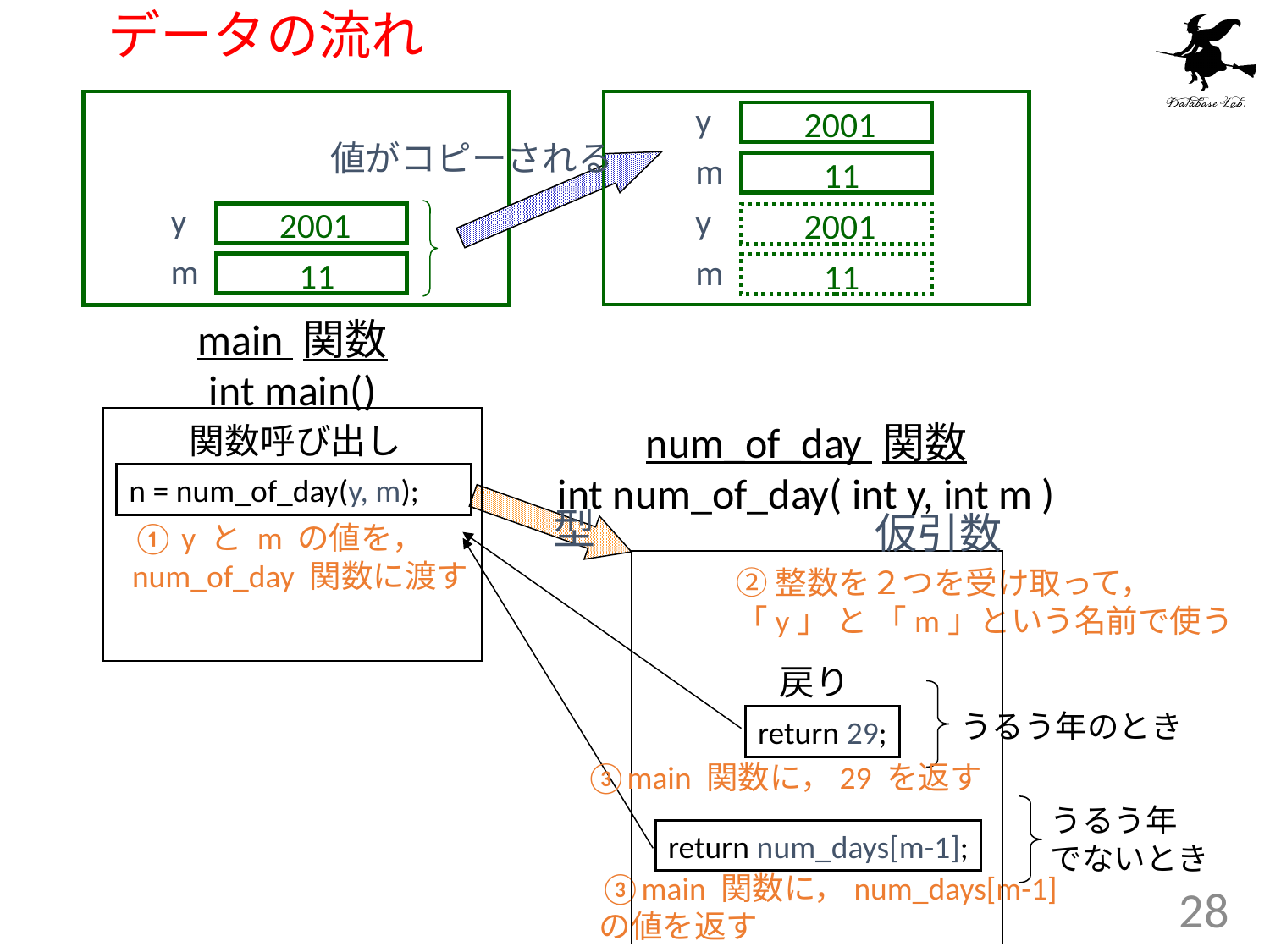

# データの流れ

y
2001

値がコピーされる
m
11

y
y
2001
2001

m
m
11
11

main 関数
int main()

num_of_day 関数
int num_of_day( int y, int m )
関数呼び出し
n = num_of_day(y, m);
型
仮引数

① y と m の値を，
num_of_day 関数に渡す

②整数を２つを受け取って，
「y」 と 「m」という名前で使う
戻り

うるう年のとき
return 29;
③main 関数に，29 を返す
うるう年
でないとき

return num_days[m-1];
③main 関数に，num_days[m-1]
の値を返す
28